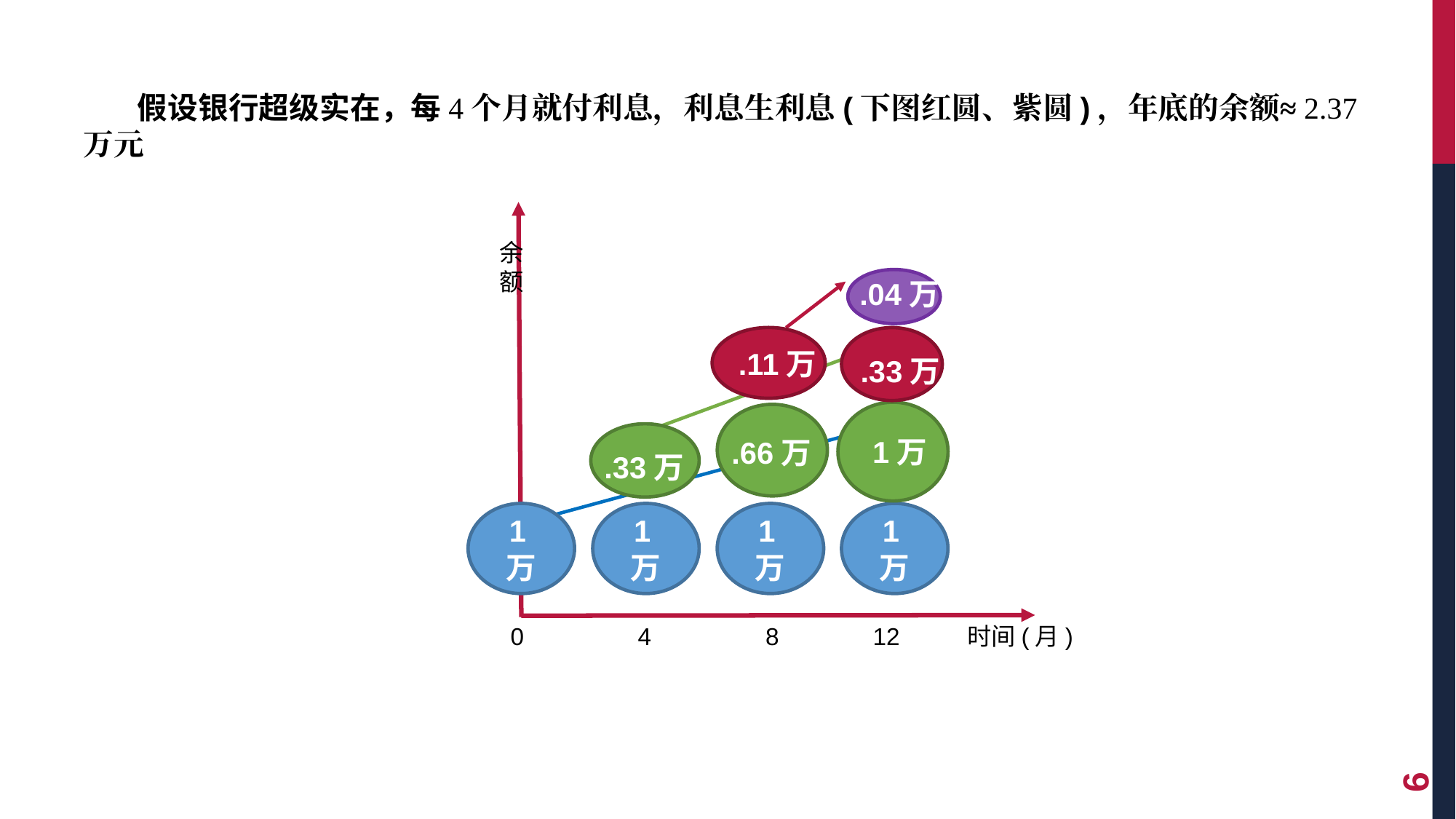

假设银行超级实在，每4个月就付利息，利息生利息(下图红圆、紫圆)，年底的余额≈2.37万元
余额

.04万

.11万

.33万

1万

.66万
.66

.33万
1万
1万
1万
1万
0                 4                 8              12         时间(月)
6